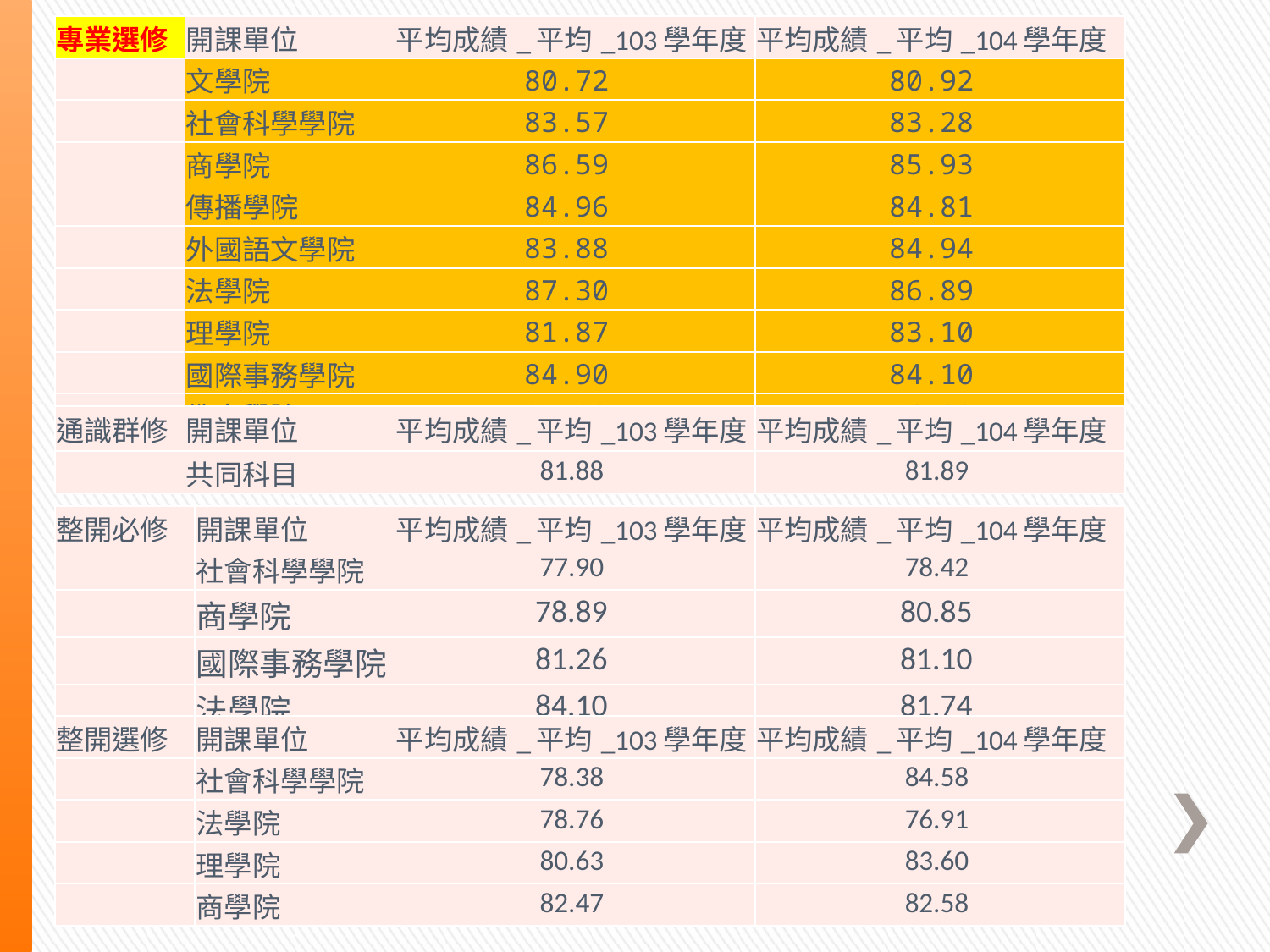

| 專業選修 | 開課單位 | 平均成績\_平均\_103學年度 | 平均成績\_平均\_104學年度 |
| --- | --- | --- | --- |
|  | 文學院 | 80.72 | 80.92 |
|  | 社會科學學院 | 83.57 | 83.28 |
|  | 商學院 | 86.59 | 85.93 |
|  | 傳播學院 | 84.96 | 84.81 |
|  | 外國語文學院 | 83.88 | 84.94 |
|  | 法學院 | 87.30 | 86.89 |
|  | 理學院 | 81.87 | 83.10 |
|  | 國際事務學院 | 84.90 | 84.10 |
|  | 教育學院 | 85.89 | 86.39 |
| 通識群修 | 開課單位 | 平均成績\_平均\_103學年度 | 平均成績\_平均\_104學年度 |
| --- | --- | --- | --- |
|  | 共同科目 | 81.88 | 81.89 |
| 整開必修 | 開課單位 | 平均成績\_平均\_103學年度 | 平均成績\_平均\_104學年度 |
| --- | --- | --- | --- |
|  | 社會科學學院 | 77.90 | 78.42 |
|  | 商學院 | 78.89 | 80.85 |
|  | 國際事務學院 | 81.26 | 81.10 |
|  | 法學院 | 84.10 | 81.74 |
| 整開選修 | 開課單位 | 平均成績\_平均\_103學年度 | 平均成績\_平均\_104學年度 |
| --- | --- | --- | --- |
|  | 社會科學學院 | 78.38 | 84.58 |
|  | 法學院 | 78.76 | 76.91 |
|  | 理學院 | 80.63 | 83.60 |
|  | 商學院 | 82.47 | 82.58 |